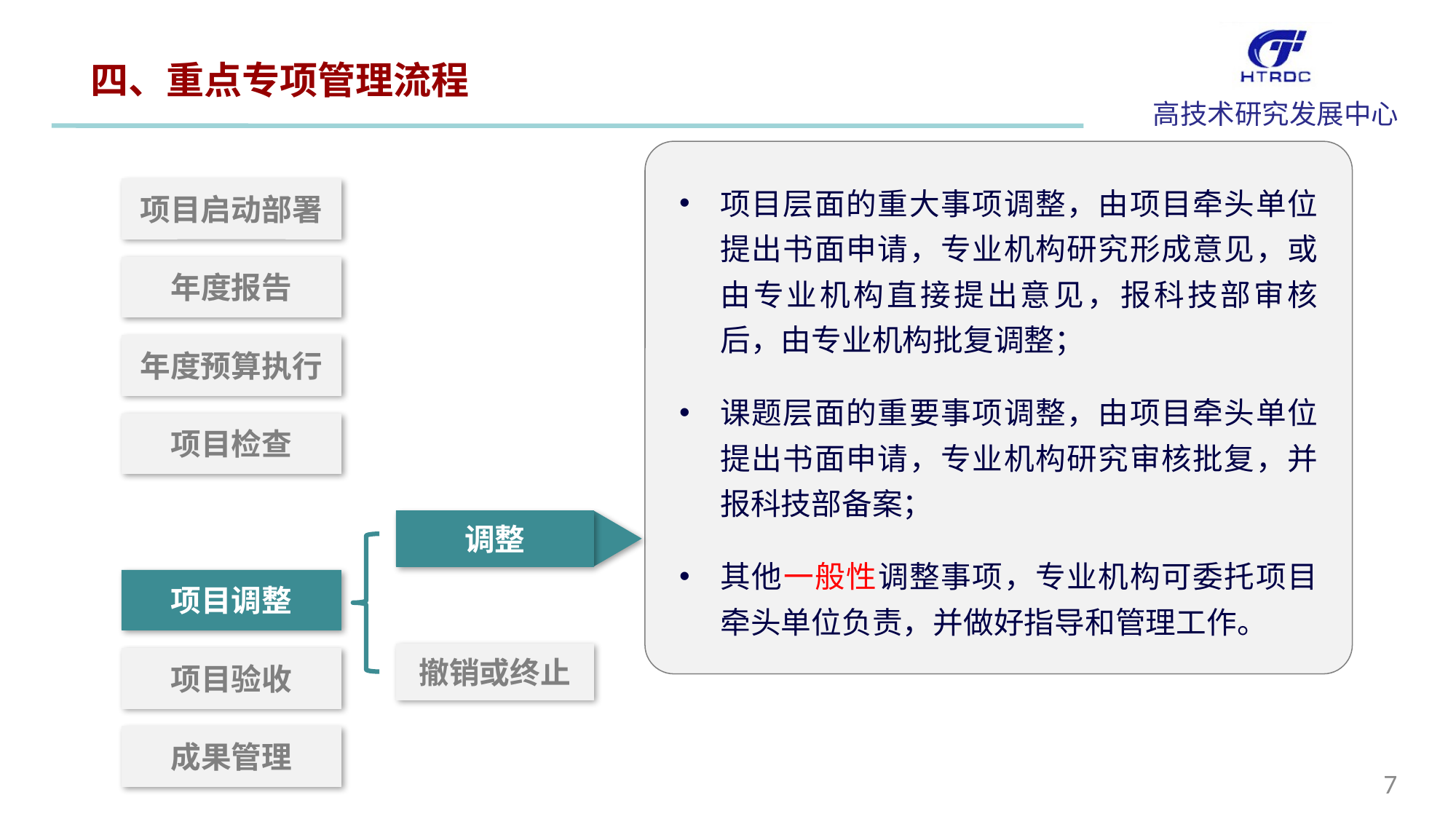

四、重点专项管理流程
项目层面的重大事项调整，由项目牵头单位提出书面申请，专业机构研究形成意见，或由专业机构直接提出意见，报科技部审核后，由专业机构批复调整；
课题层面的重要事项调整，由项目牵头单位提出书面申请，专业机构研究审核批复，并报科技部备案；
其他一般性调整事项，专业机构可委托项目牵头单位负责，并做好指导和管理工作。
项目启动部署
年度报告
年度预算执行
项目检查
调整

项目调整
撤销或终止
项目验收
成果管理